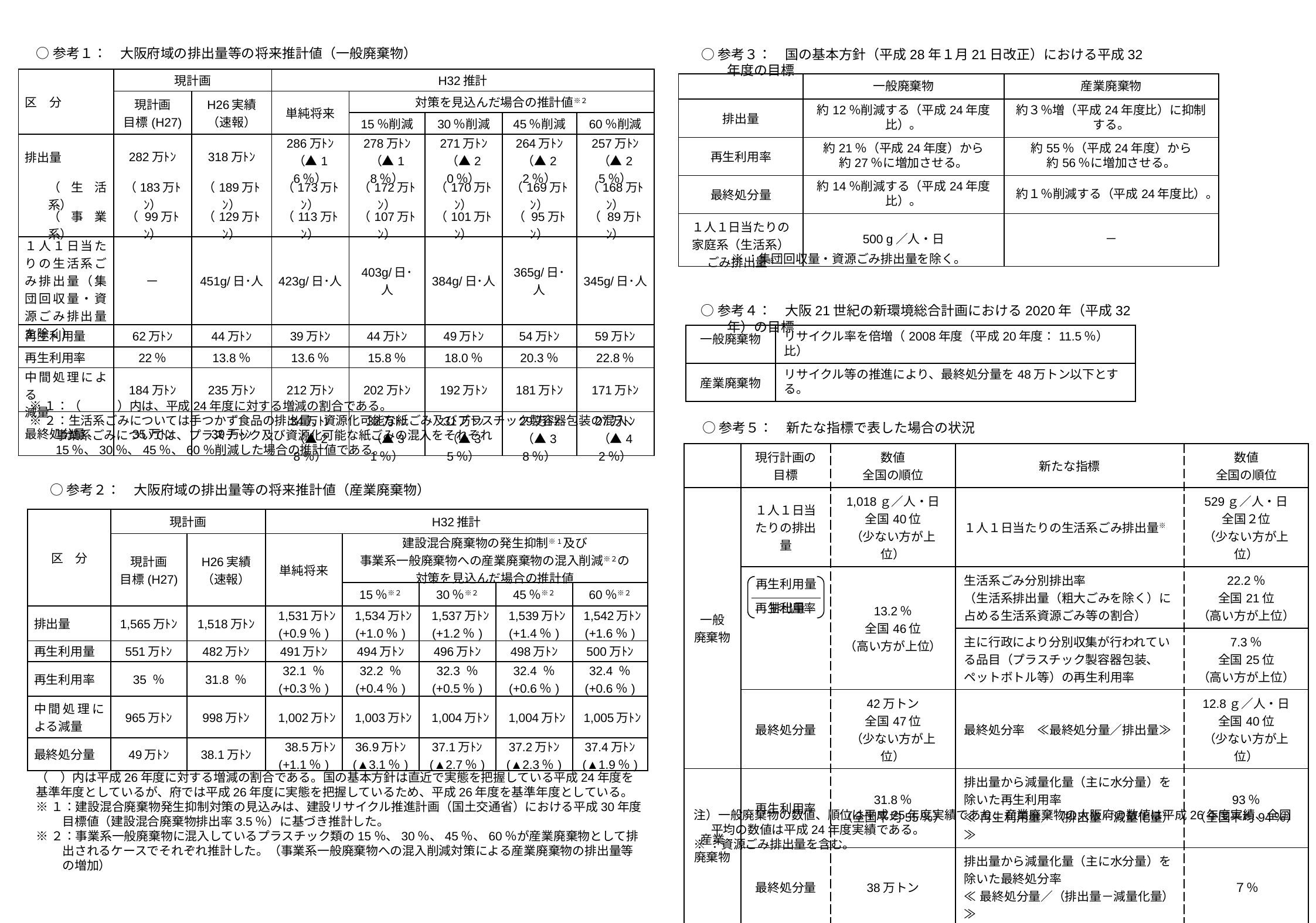

○参考１：　大阪府域の排出量等の将来推計値（一般廃棄物）
○参考３：　国の基本方針（平成28年１月21日改正）における平成32年度の目標
| 区　分 |  | 現計画 |  | H32推計 |  |  |  |  |
| --- | --- | --- | --- | --- | --- | --- | --- | --- |
|  |  | 現計画 目標(H27) | H26実績 （速報） | 単純将来 | 対策を見込んだ場合の推計値※２ |  |  |  |
|  |  |  |  |  | 15％削減 | 30％削減 | 45％削減 | 60％削減 |
| 排出量 |  | 282万ﾄﾝ | 318万ﾄﾝ | 286万ﾄﾝ （▲16％） | 278万ﾄﾝ （▲18％） | 271万ﾄﾝ （▲20％） | 264万ﾄﾝ （▲22％） | 257万ﾄﾝ （▲25％） |
|  | （生活系） | （183万ﾄﾝ） | （189万ﾄﾝ） | （173万ﾄﾝ） | （172万ﾄﾝ） | （170万ﾄﾝ） | （169万ﾄﾝ） | （168万ﾄﾝ） |
|  | （事業系） | （ 99万ﾄﾝ） | （129万ﾄﾝ） | （113万ﾄﾝ） | （107万ﾄﾝ） | （101万ﾄﾝ） | （ 95万ﾄﾝ） | （ 89万ﾄﾝ） |
| １人１日当たりの生活系ごみ排出量（集団回収量・資源ごみ排出量を除く） |  | － | 451g/日･人 | 423g/日･人 | 403g/日･人 | 384g/日･人 | 365g/日･人 | 345g/日･人 |
| 再生利用量 |  | 62万ﾄﾝ | 44万ﾄﾝ | 39万ﾄﾝ | 44万ﾄﾝ | 49万ﾄﾝ | 54万ﾄﾝ | 59万ﾄﾝ |
| 再生利用率 |  | 22％ | 13.8％ | 13.6％ | 15.8％ | 18.0％ | 20.3％ | 22.8％ |
| 中間処理による 減量 |  | 184万ﾄﾝ | 235万ﾄﾝ | 212万ﾄﾝ | 202万ﾄﾝ | 192万ﾄﾝ | 181万ﾄﾝ | 171万ﾄﾝ |
| 最終処分量 |  | 35万ﾄﾝ | 39万ﾄﾝ | 34万ﾄﾝ （▲28％） | 32万ﾄﾝ （▲31％） | 31万ﾄﾝ （▲35％） | 29万ﾄﾝ （▲38％） | 27万ﾄﾝ （▲42％） |
|  | 一般廃棄物 | 産業廃棄物 |
| --- | --- | --- |
| 排出量 | 約12％削減する（平成24年度比）。 | 約３％増（平成24年度比）に抑制する。 |
| 再生利用率 | 約21％（平成24年度）から 約27％に増加させる。 | 約55％（平成24年度）から 約56％に増加させる。 |
| 最終処分量 | 約14％削減する（平成24年度比）。 | 約１％削減する（平成24年度比）。 |
| １人１日当たりの 家庭系（生活系） ごみ排出量※ | 500 g／人・日 | － |
※：集団回収量・資源ごみ排出量を除く。
○参考４：　大阪21世紀の新環境総合計画における2020年（平成32年）の目標
| 一般廃棄物 | リサイクル率を倍増（2008年度（平成20年度：11.5％）比） |
| --- | --- |
| 産業廃棄物 | リサイクル等の推進により、最終処分量を48万トン以下とする。 |
※１：（　　　）内は、平成24年度に対する増減の割合である。
※２：生活系ごみについては手つかず食品の排出量、資源化可能な紙ごみ及びプラスチック製容器包装の混入、事業系ごみについては、プラスチック及び資源化可能な紙ごみの混入をそれぞれ15％、30％、45％、60％削減した場合の推計値である。
○参考５：　新たな指標で表した場合の状況
|  | 現行計画の 目標 | 数値 全国の順位 | 新たな指標 | 数値 全国の順位 |
| --- | --- | --- | --- | --- |
| 一般 廃棄物 | １人１日当たりの排出量 | 1,018ｇ／人・日 全国40位 （少ない方が上位） | １人１日当たりの生活系ごみ排出量※ | 529ｇ／人・日 全国２位 （少ない方が上位） |
|  | 再生利用率 | 13.2％ 全国46位 （高い方が上位） | 生活系ごみ分別排出率 （生活系排出量（粗大ごみを除く）に占める生活系資源ごみ等の割合） | 22.2％ 全国21位 （高い方が上位） |
|  |  |  | 主に行政により分別収集が行われている品目（プラスチック製容器包装、ペットボトル等）の再生利用率 | 7.3％ 全国25位 （高い方が上位） |
|  | 最終処分量 | 42万トン 全国47位 （少ない方が上位） | 最終処分率　≪最終処分量／排出量≫ | 12.8ｇ／人・日 全国40位 （少ない方が上位） |
| 産業 廃棄物 | 再生利用率 | 31.8％ （全国平均55％） | 排出量から減量化量（主に水分量）を除いた再生利用率 ≪再生利用量／（排出量－減量化量）≫ | 93％ （全国平均94％） |
|  | 最終処分量 | 38万トン | 排出量から減量化量（主に水分量）を除いた最終処分率 ≪最終処分量／（排出量－減量化量）≫ | ７％ |
○参考２：　大阪府域の排出量等の将来推計値（産業廃棄物）
| 区　分 | 現計画 |  | H32推計 |  |  |  |  |
| --- | --- | --- | --- | --- | --- | --- | --- |
|  | 現計画 目標(H27) | H26実績 （速報） | 単純将来 | 建設混合廃棄物の発生抑制※1及び 事業系一般廃棄物への産業廃棄物の混入削減※２の 対策を見込んだ場合の推計値 |  |  |  |
|  |  |  |  | 15％※２ | 30％※２ | 45％※２ | 60％※２ |
| 排出量 | 1,565万ﾄﾝ | 1,518万ﾄﾝ | 1,531万ﾄﾝ (+0.9％) | 1,534万ﾄﾝ (+1.0％) | 1,537万ﾄﾝ (+1.2％) | 1,539万ﾄﾝ (+1.4％) | 1,542万ﾄﾝ (+1.6％) |
| 再生利用量 | 551万ﾄﾝ | 482万ﾄﾝ | 491万ﾄﾝ | 494万ﾄﾝ | 496万ﾄﾝ | 498万ﾄﾝ | 500万ﾄﾝ |
| 再生利用率 | 35 ％ | 31.8 ％ | 32.1 ％ (+0.3％) | 32.2 ％ (+0.4％) | 32.3 ％ (+0.5％) | 32.4 ％ (+0.6％) | 32.4 ％ (+0.6％) |
| 中間処理による減量 | 965万ﾄﾝ | 998万ﾄﾝ | 1,002万ﾄﾝ | 1,003万ﾄﾝ | 1,004万ﾄﾝ | 1,004万ﾄﾝ | 1,005万ﾄﾝ |
| 最終処分量 | 49万ﾄﾝ | 38.1万ﾄﾝ | 38.5万ﾄﾝ (+1.1％) | 36.9万ﾄﾝ (▲3.1％) | 37.1万ﾄﾝ (▲2.7％) | 37.2万ﾄﾝ (▲2.3％) | 37.4万ﾄﾝ (▲1.9％) |
再生利用量

排出量
（　）内は平成26年度に対する増減の割合である。国の基本方針は直近で実態を把握している平成24年度を基準年度としているが、府では平成26年度に実態を把握しているため、平成26年度を基準年度としている。
※１：建設混合廃棄物発生抑制対策の見込みは、建設リサイクル推進計画（国土交通省）における平成30年度目標値（建設混合廃棄物排出率3.5％）に基づき推計した。
※２：事業系一般廃棄物に混入しているプラスチック類の15％、30％、45％、60％が産業廃棄物として排出されるケースでそれぞれ推計した。（事業系一般廃棄物への混入削減対策による産業廃棄物の排出量等の増加）
注）一般廃棄物の数値、順位は平成25年度実績であり、産業廃棄物の大阪府の数値は平成26年度実績、全国平均の数値は平成24年度実績である。
※：資源ごみ排出量を含む。